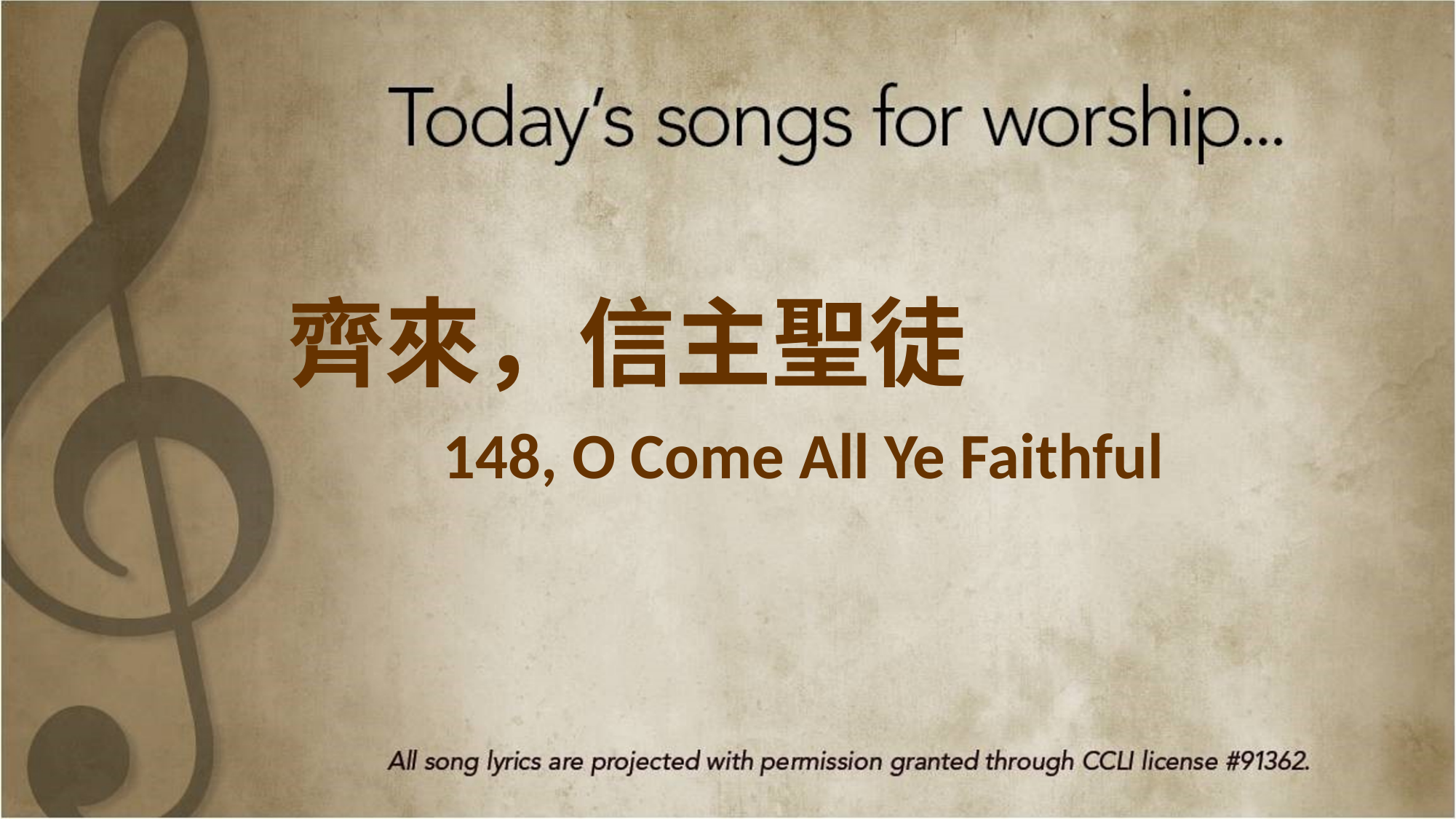

齊來，信主聖徒
148, O Come All Ye Faithful